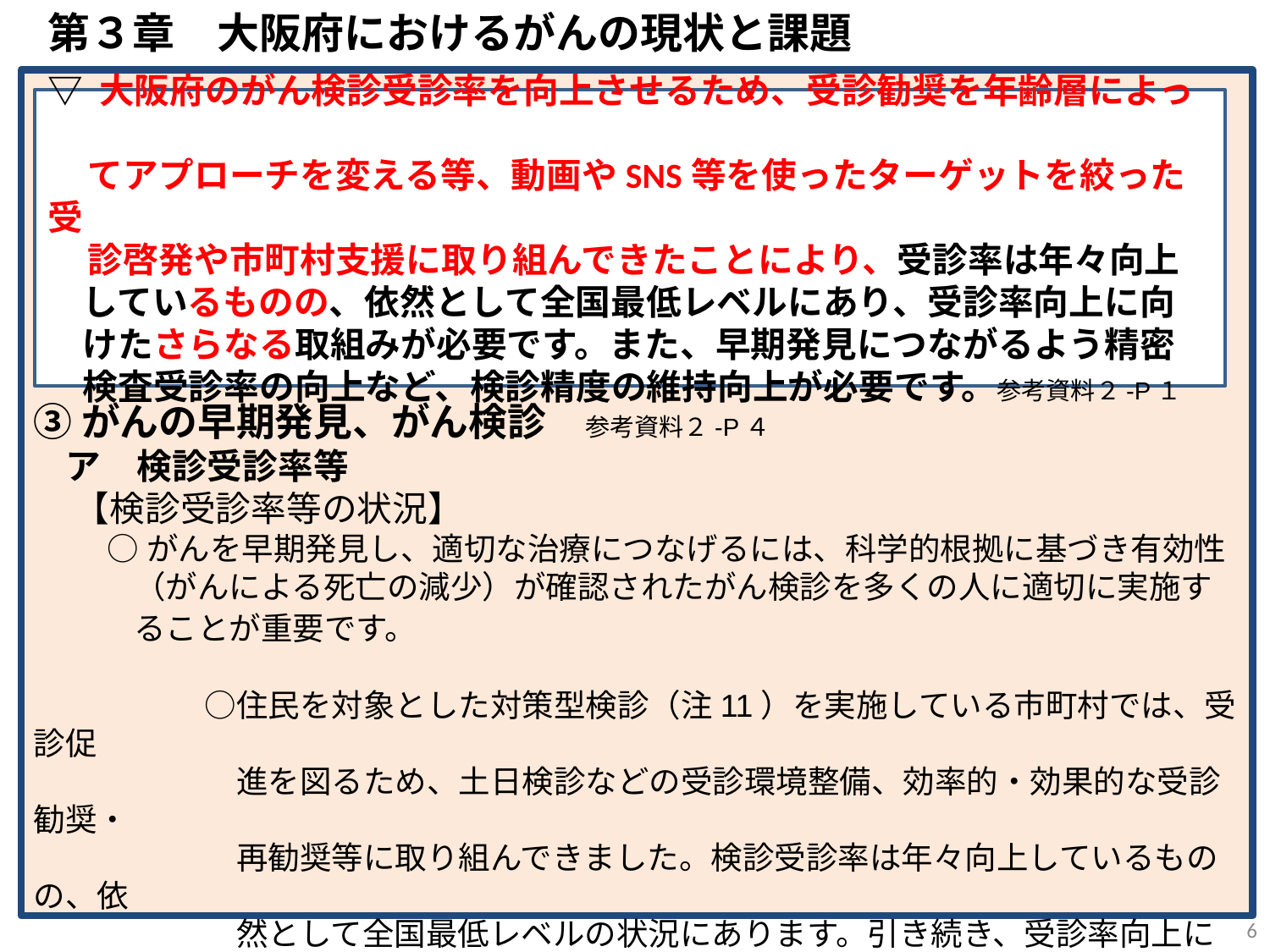

第３章　大阪府におけるがんの現状と課題

③がんの早期発見、がん検診　参考資料２-P４
   ア　検診受診率等
 【検診受診率等の状況】
○がんを早期発見し、適切な治療につなげるには、科学的根拠に基づき有効性
（がんによる死亡の減少）が確認されたがん検診を多くの人に適切に実施す
ることが重要です。

　　 ○住民を対象とした対策型検診（注11）を実施している市町村では、受診促
　　　 進を図るため、土日検診などの受診環境整備、効率的・効果的な受診勧奨・
　　　 再勧奨等に取り組んできました。検診受診率は年々向上しているものの、依
　　　 然として全国最低レベルの状況にあります。引き続き、受診率向上につなが
　　　 る取組みの充実が必要です。

▽ 大阪府のがん検診受診率を向上させるため、受診勧奨を年齢層によっ
    てアプローチを変える等、動画やSNS等を使ったターゲットを絞った受
    診啓発や市町村支援に取り組んできたことにより、受診率は年々向上
　しているものの、依然として全国最低レベルにあり、受診率向上に向
　けたさらなる取組みが必要です。また、早期発見につながるよう精密
　検査受診率の向上など、検診精度の維持向上が必要です。参考資料２-P１
6